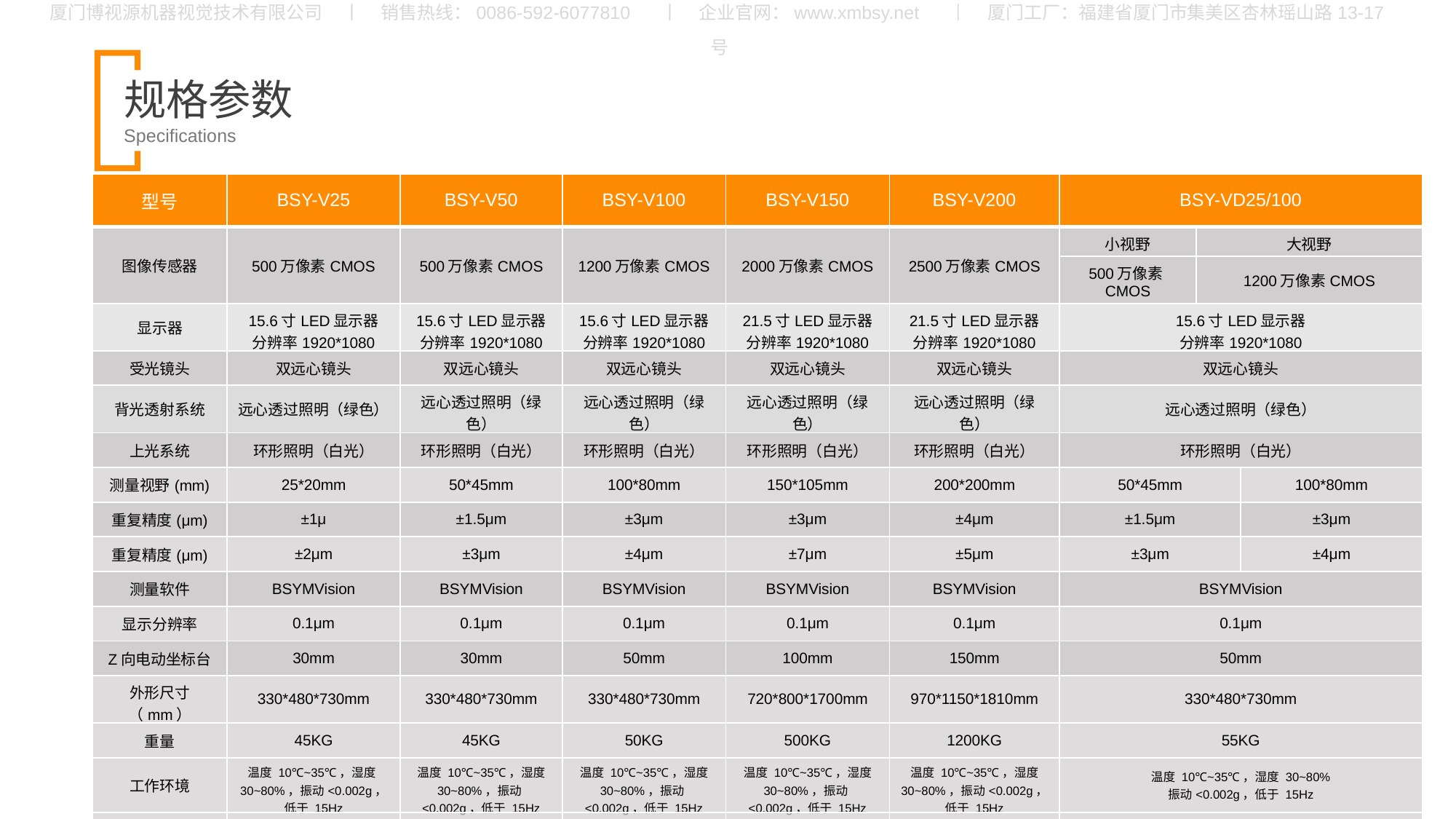

| 型号 | BSY-V25 | BSY-V50 | BSY-V100 | BSY-V150 | BSY-V200 | BSY-VD25/100 |  |  |
| --- | --- | --- | --- | --- | --- | --- | --- | --- |
| 图像传感器 | 500万像素CMOS | 500万像素CMOS | 1200万像素CMOS | 2000万像素CMOS | 2500万像素CMOS | 小视野 | 大视野 |  |
|  |  |  |  |  |  | 500万像素CMOS | 1200万像素CMOS |  |
| 显示器 | 15.6寸LED显示器 分辨率1920\*1080 | 15.6寸LED显示器 分辨率1920\*1080 | 15.6寸LED显示器 分辨率1920\*1080 | 21.5寸LED显示器 分辨率1920\*1080 | 21.5寸LED显示器 分辨率1920\*1080 | 15.6寸LED显示器 分辨率1920\*1080 |  |  |
| 受光镜头 | 双远心镜头 | 双远心镜头 | 双远心镜头 | 双远心镜头 | 双远心镜头 | 双远心镜头 |  |  |
| 背光透射系统 | 远心透过照明（绿色） | 远心透过照明（绿色） | 远心透过照明（绿色） | 远心透过照明（绿色） | 远心透过照明（绿色） | 远心透过照明（绿色） |  |  |
| 上光系统 | 环形照明（白光） | 环形照明（白光） | 环形照明（白光） | 环形照明（白光） | 环形照明（白光） | 环形照明（白光） |  |  |
| 测量视野(mm) | 25\*20mm | 50\*45mm | 100\*80mm | 150\*105mm | 200\*200mm | 50\*45mm |  | 100\*80mm |
| 重复精度(μm) | ±1μ | ±1.5μm | ±3μm | ±3μm | ±4μm | ±1.5μm |  | ±3μm |
| 重复精度(μm) | ±2μm | ±3μm | ±4μm | ±7μm | ±5μm | ±3μm |  | ±4μm |
| 测量软件 | BSYMVision | BSYMVision | BSYMVision | BSYMVision | BSYMVision | BSYMVision |  |  |
| 显示分辨率 | 0.1μm | 0.1μm | 0.1μm | 0.1μm | 0.1μm | 0.1μm |  |  |
| Z向电动坐标台 | 30mm | 30mm | 50mm | 100mm | 150mm | 50mm |  |  |
| 外形尺寸（mm） | 330\*480\*730mm | 330\*480\*730mm | 330\*480\*730mm | 720\*800\*1700mm | 970\*1150\*1810mm | 330\*480\*730mm |  |  |
| 重量 | 45KG | 45KG | 50KG | 500KG | 1200KG | 55KG |  |  |
| 工作环境 | 温度 10℃~35℃，湿度30~80%，振动<0.002g，低于 15Hz | 温度 10℃~35℃，湿度 30~80%，振动<0.002g，低于 15Hz | 温度 10℃~35℃，湿度 30~80%，振动<0.002g，低于 15Hz | 温度 10℃~35℃，湿度 30~80%，振动<0.002g，低于 15Hz | 温度 10℃~35℃，湿度 30~80%，振动<0.002g，低于 15Hz | 温度 10℃~35℃，湿度 30~80% 振动<0.002g，低于 15Hz |  |  |
| 工作电源 | 100240VAC,50/60Hz,2A 功率300W | 100-240VAC,50/60Hz,2A 功率300W | 100-240VAC,50/60Hz,2A 功率300W | 100-240VAC,50/60Hz,2A 功率300W | 100-240VAC,50/60Hz,2A 功率300W | 100-240VAC,50/60Hz,2A 功率300W |  |  |